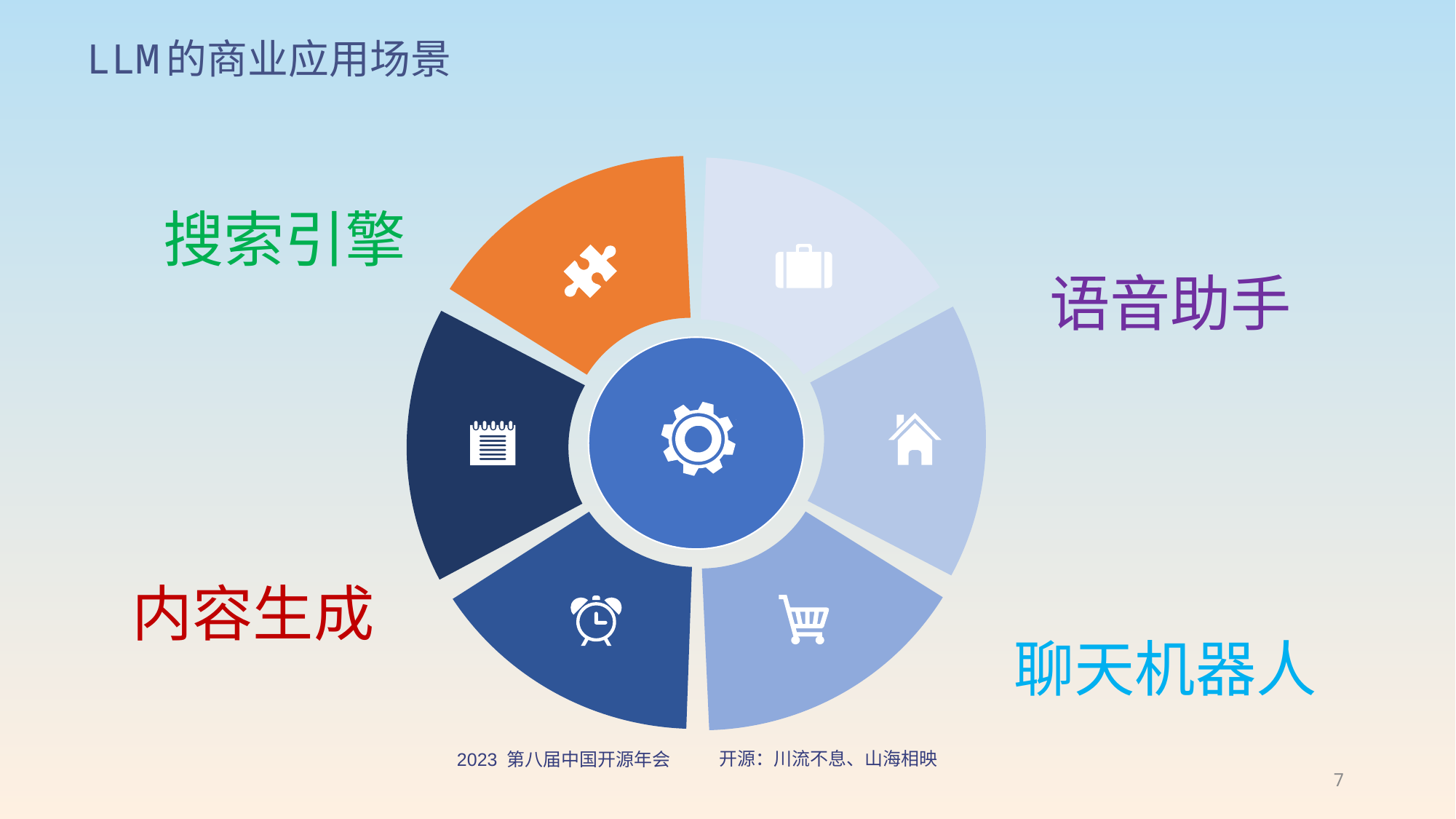

# LLM的商业应用场景

搜索引擎

语音助手
内容生成
聊天机器人
7